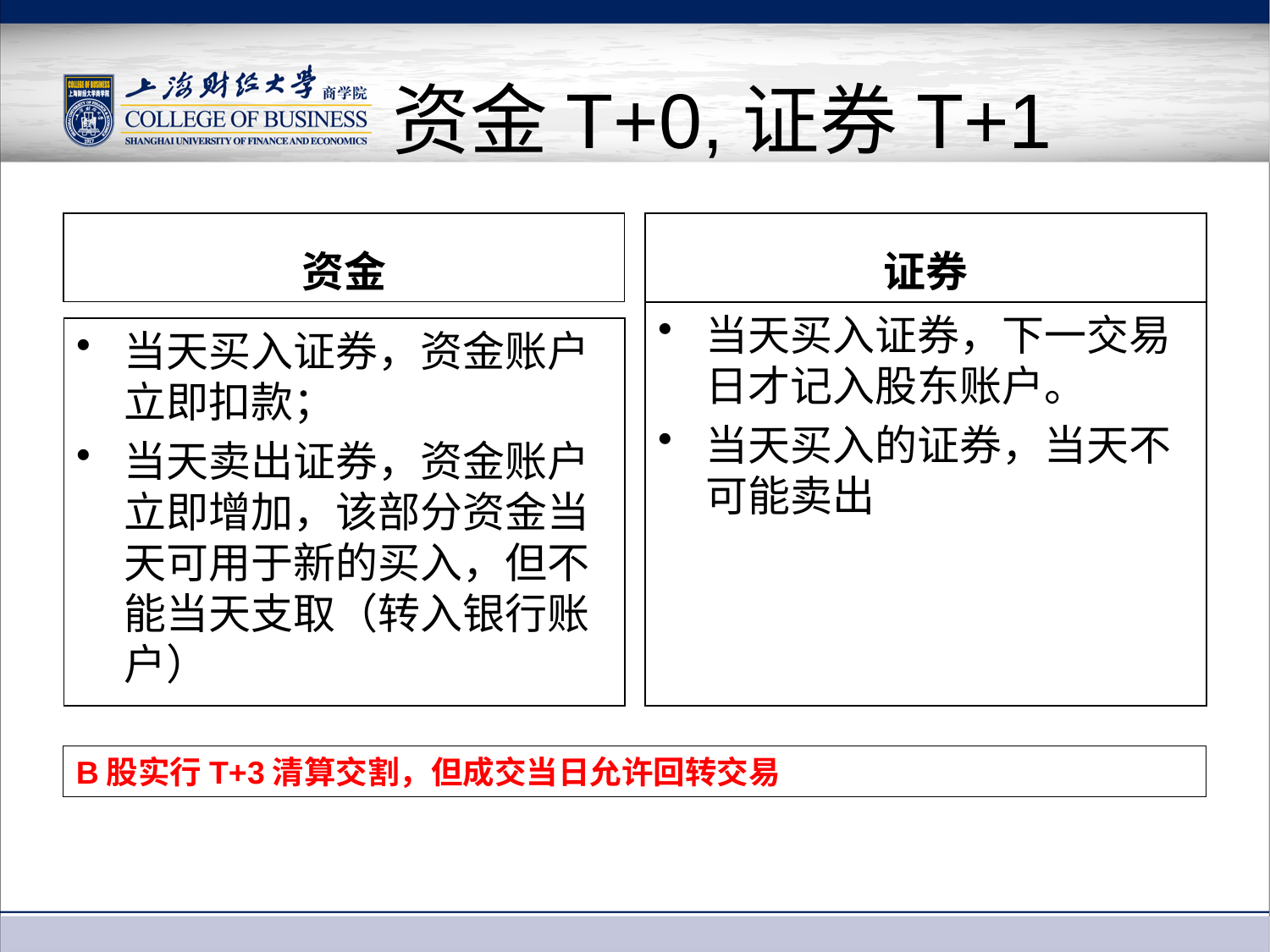

# 资金T+0,证券T+1
资金
证券
当天买入证券，下一交易日才记入股东账户。
当天买入的证券，当天不可能卖出

当天买入证券，资金账户立即扣款；
当天卖出证券，资金账户立即增加，该部分资金当天可用于新的买入，但不能当天支取（转入银行账户）
B股实行T+3清算交割，但成交当日允许回转交易